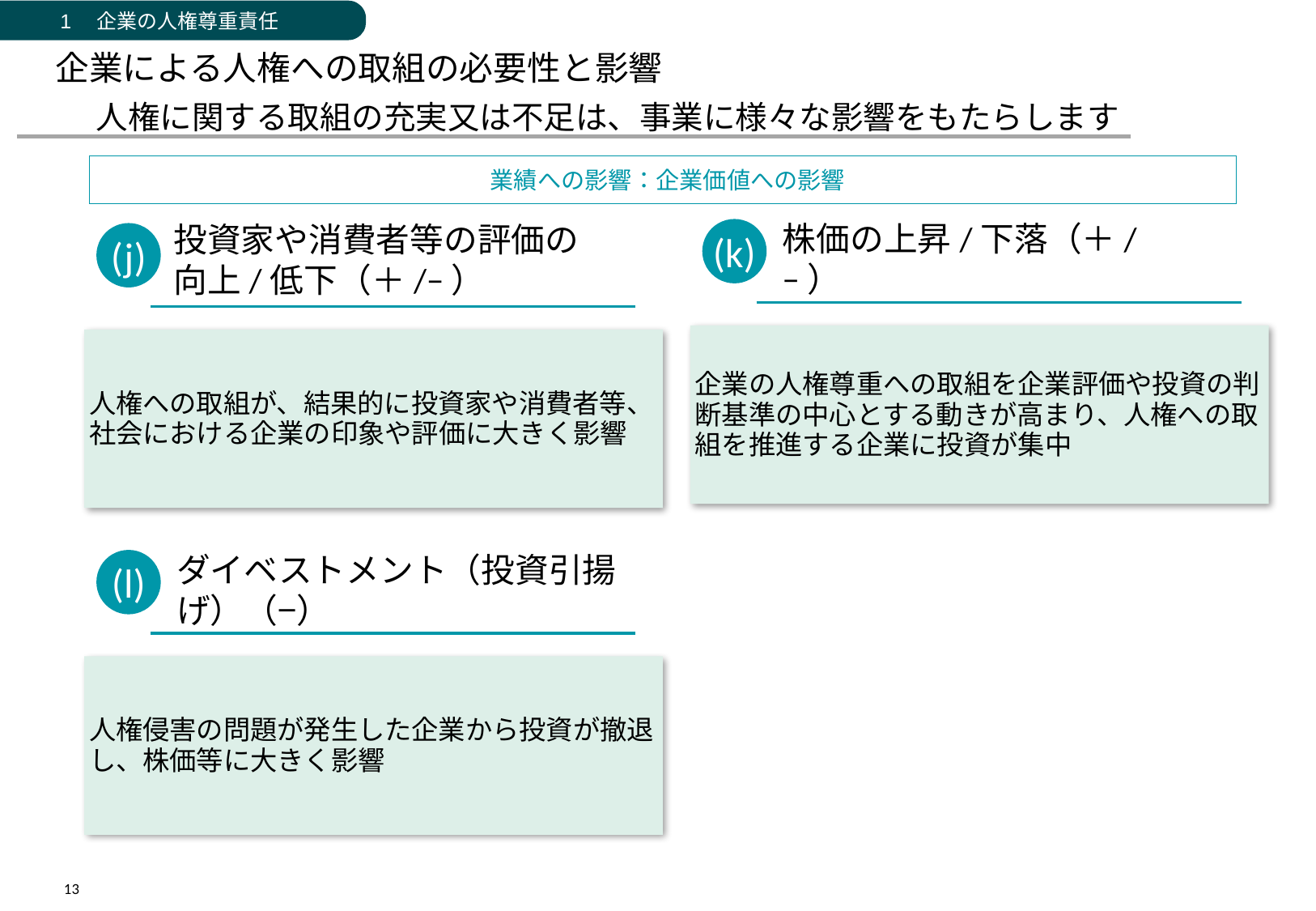

1　企業の人権尊重責任
2. 企業による人権への取組の必要性
企業による人権への取組の必要性と影響
人権に関する取組の充実又は不足は、事業に様々な影響をもたらします
業績への影響：企業価値への影響
(k)
株価の上昇/下落（＋/−）
企業の人権尊重への取組を企業評価や投資の判断基準の中心とする動きが高まり、人権への取組を推進する企業に投資が集中
投資家や消費者等の評価の向上/低下（＋/−）
(j)
人権への取組が、結果的に投資家や消費者等、社会における企業の印象や評価に大きく影響
(l)
ダイベストメント（投資引揚げ）（−）
人権侵害の問題が発生した企業から投資が撤退し、株価等に大きく影響
13